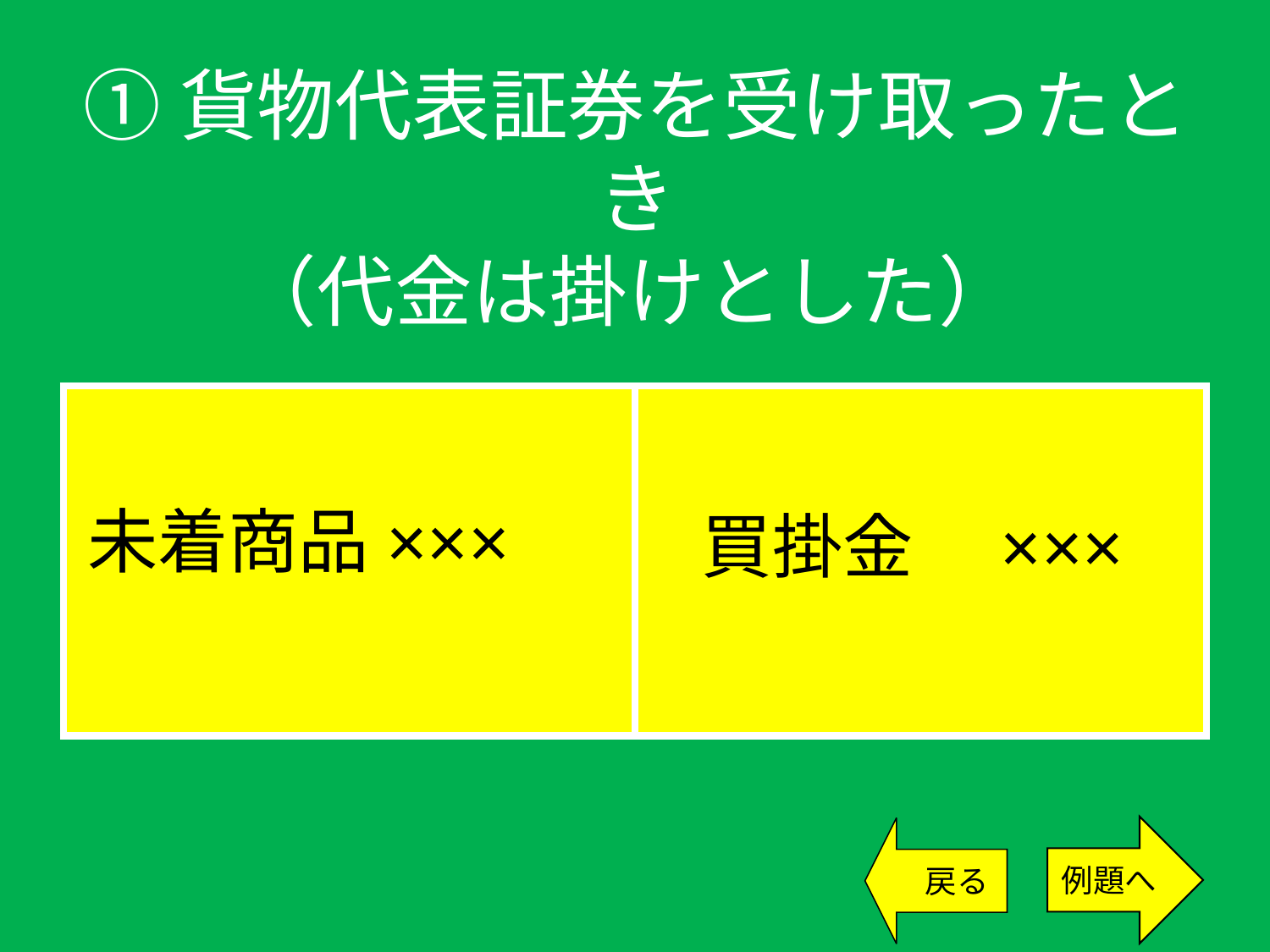

# ①貨物代表証券を受け取ったとき （代金は掛けとした）
|  |  |
| --- | --- |

未着商品×××

買掛金　×××
仕　　入　×××
例題へ
　戻る